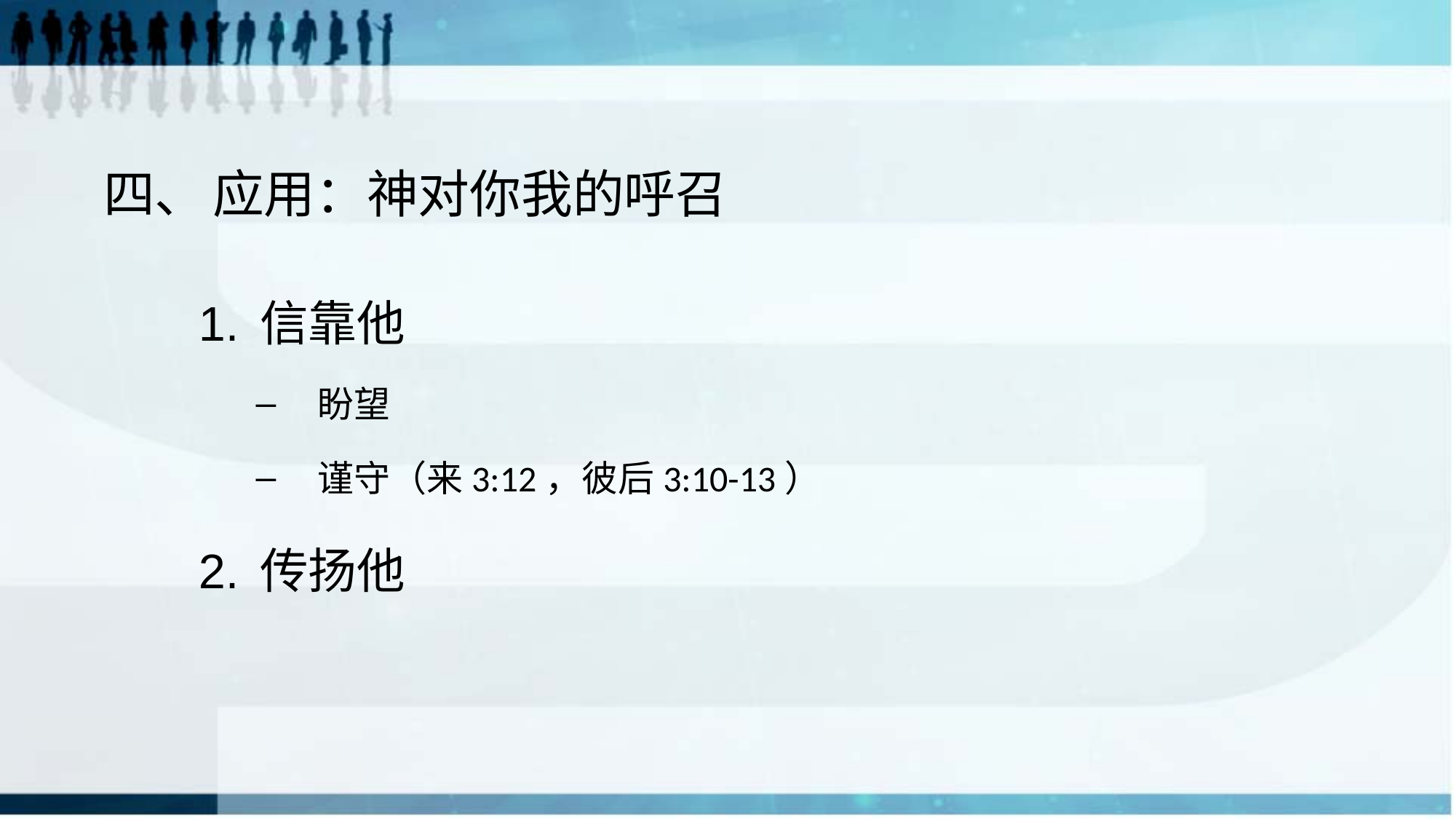

# 四、	应用：神对你我的呼召
信靠他
盼望
谨守（来3:12，彼后3:10-13）
传扬他